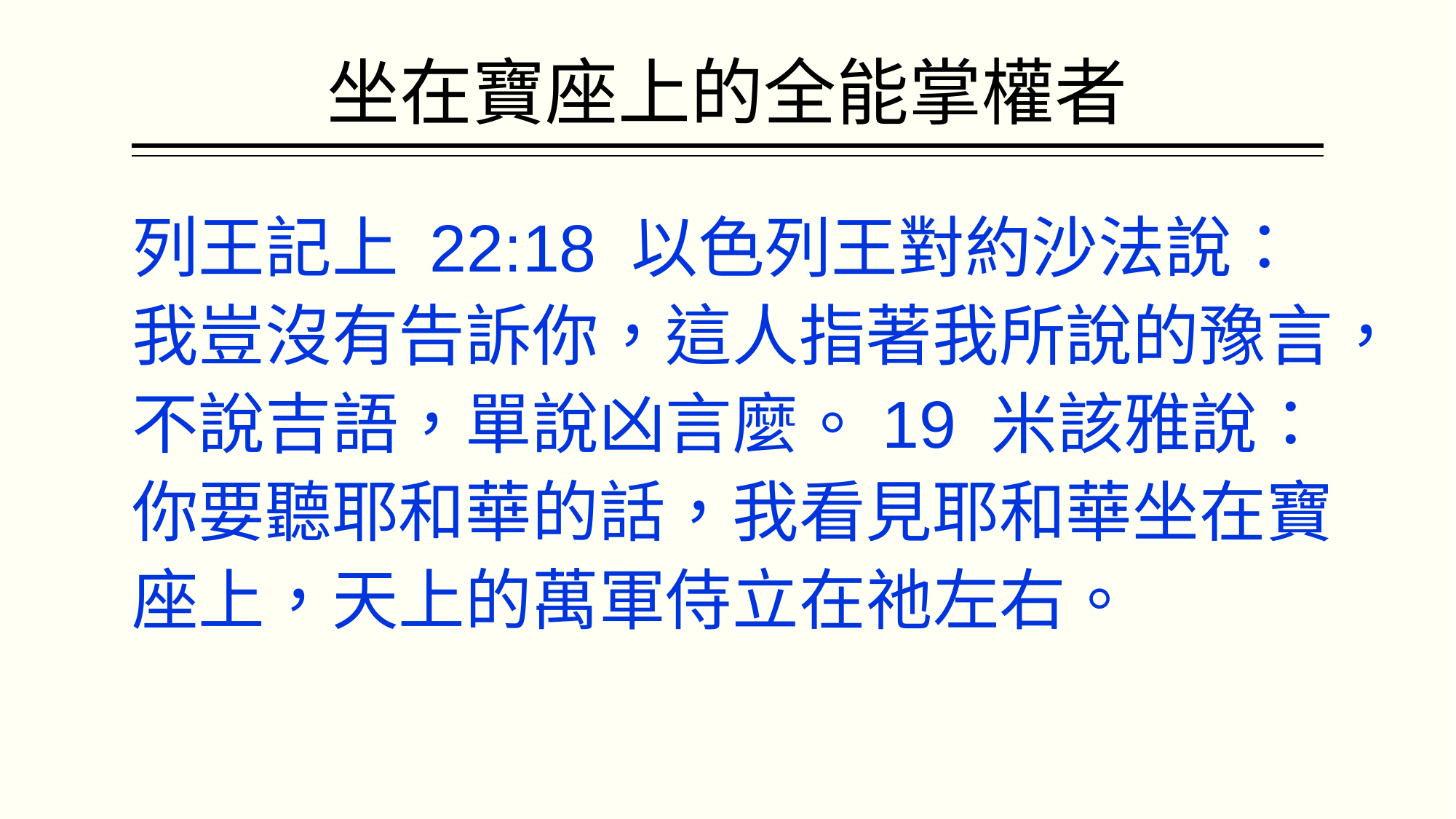

# 坐在寶座上的全能掌權者
列王記上 22:18 以色列王對約沙法說：我豈沒有告訴你，這人指著我所說的豫言，不說吉語，單說凶言麼。19 米該雅說：你要聽耶和華的話，我看見耶和華坐在寶座上，天上的萬軍侍立在祂左右。